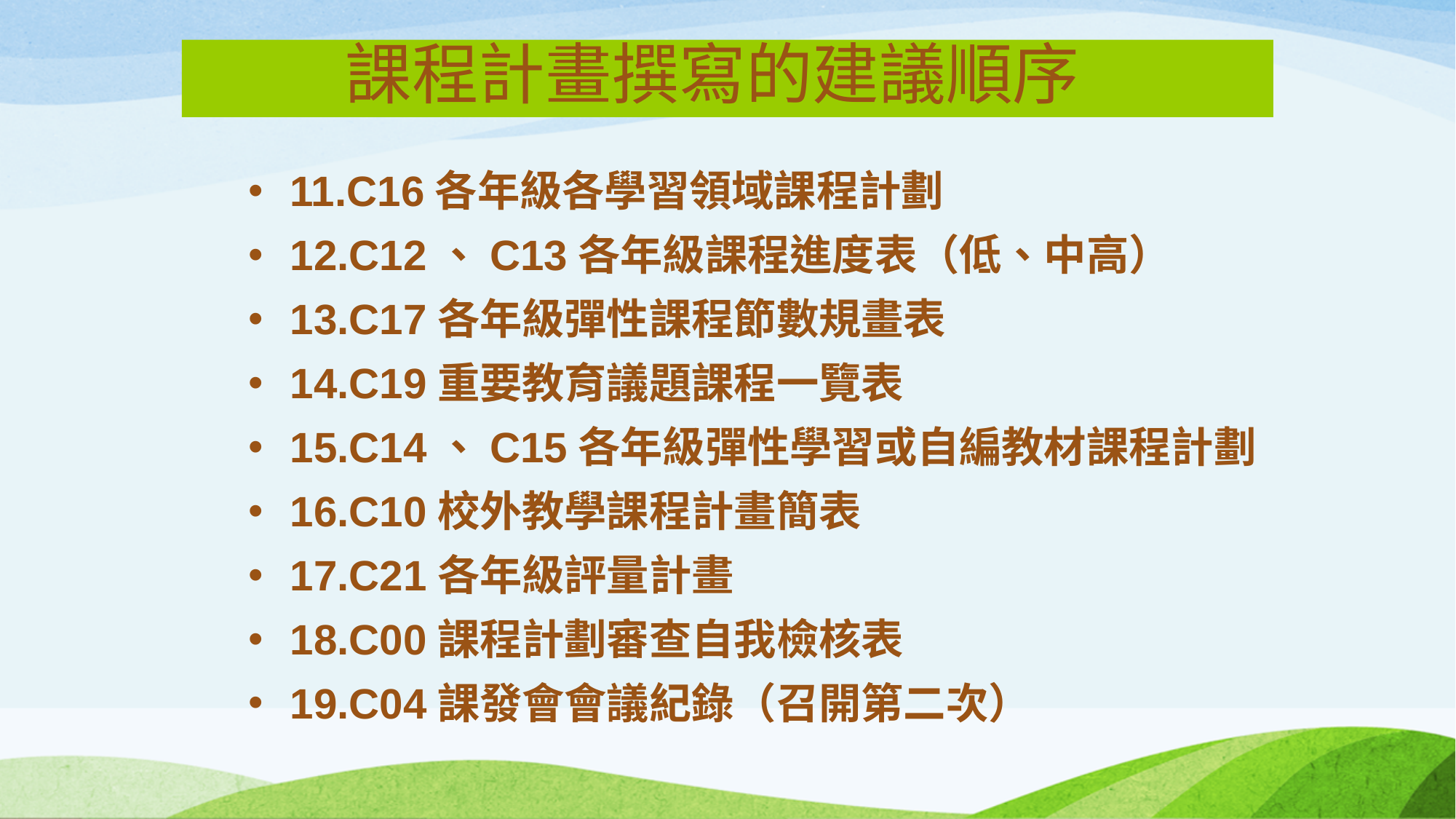

課程計畫撰寫的建議順序
11.C16各年級各學習領域課程計劃
12.C12、C13各年級課程進度表（低、中高）
13.C17各年級彈性課程節數規畫表
14.C19重要教育議題課程一覽表
15.C14、C15各年級彈性學習或自編教材課程計劃
16.C10校外教學課程計畫簡表
17.C21各年級評量計畫
18.C00課程計劃審查自我檢核表
19.C04課發會會議紀錄（召開第二次）